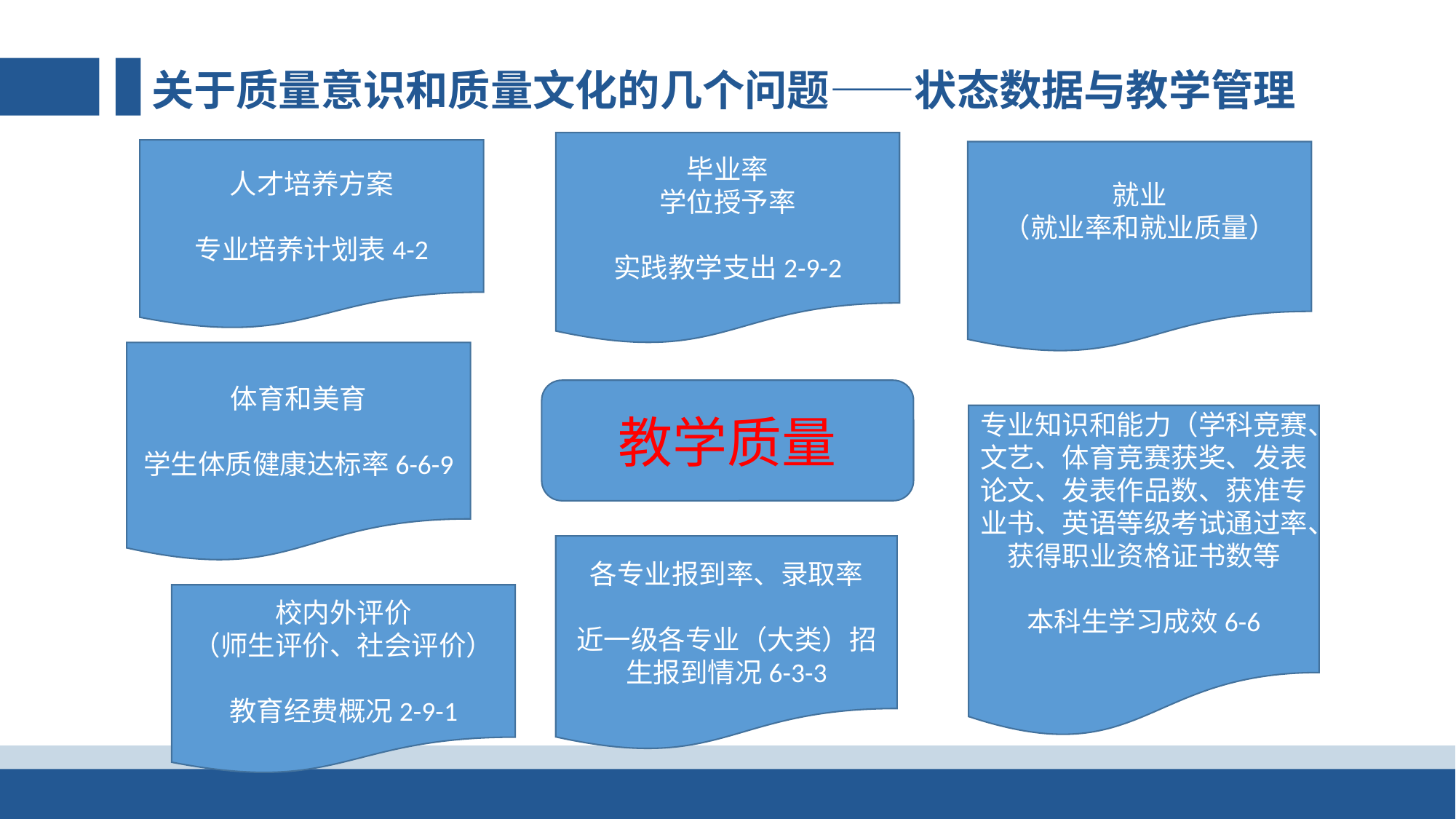

关于质量意识和质量文化的几个问题——状态数据与教学管理
毕业率
学位授予率

实践教学支出2-9-2
人才培养方案

专业培养计划表4-2

就业
（就业率和就业质量）

体育和美育

学生体质健康达标率6-6-9
教学质量

专业知识和能力（学科竞赛、文艺、体育竞赛获奖、发表论文、发表作品数、获准专业书、英语等级考试通过率、获得职业资格证书数等

本科生学习成效6-6

各专业报到率、录取率

近一级各专业（大类）招生报到情况6-3-3
校内外评价
（师生评价、社会评价）

教育经费概况2-9-1